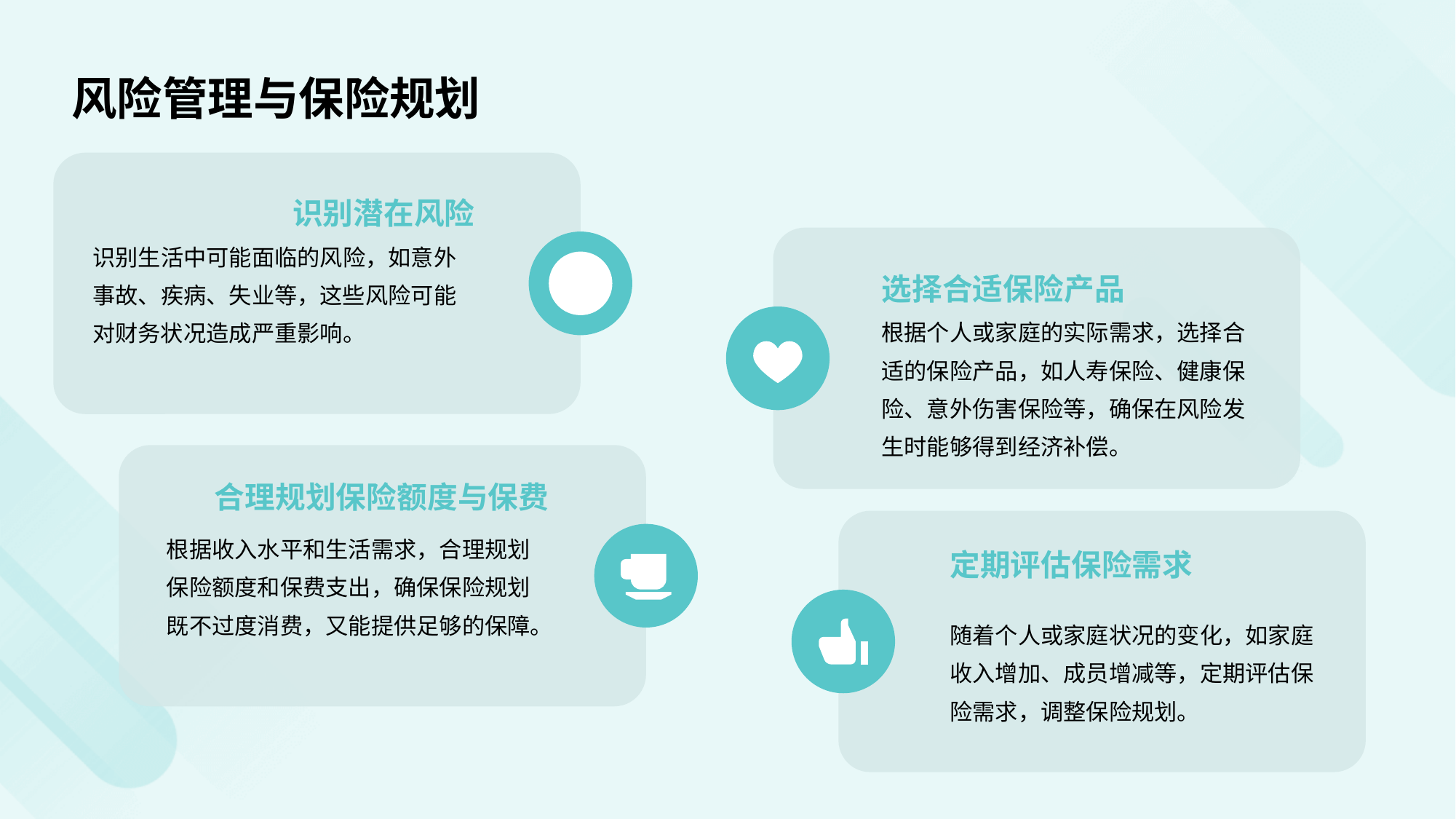

风险管理与保险规划

识别潜在风险

识别生活中可能面临的风险，如意外事故、疾病、失业等，这些风险可能对财务状况造成严重影响。

选择合适保险产品

根据个人或家庭的实际需求，选择合适的保险产品，如人寿保险、健康保险、意外伤害保险等，确保在风险发生时能够得到经济补偿。

合理规划保险额度与保费

根据收入水平和生活需求，合理规划保险额度和保费支出，确保保险规划既不过度消费，又能提供足够的保障。

定期评估保险需求

随着个人或家庭状况的变化，如家庭收入增加、成员增减等，定期评估保险需求，调整保险规划。